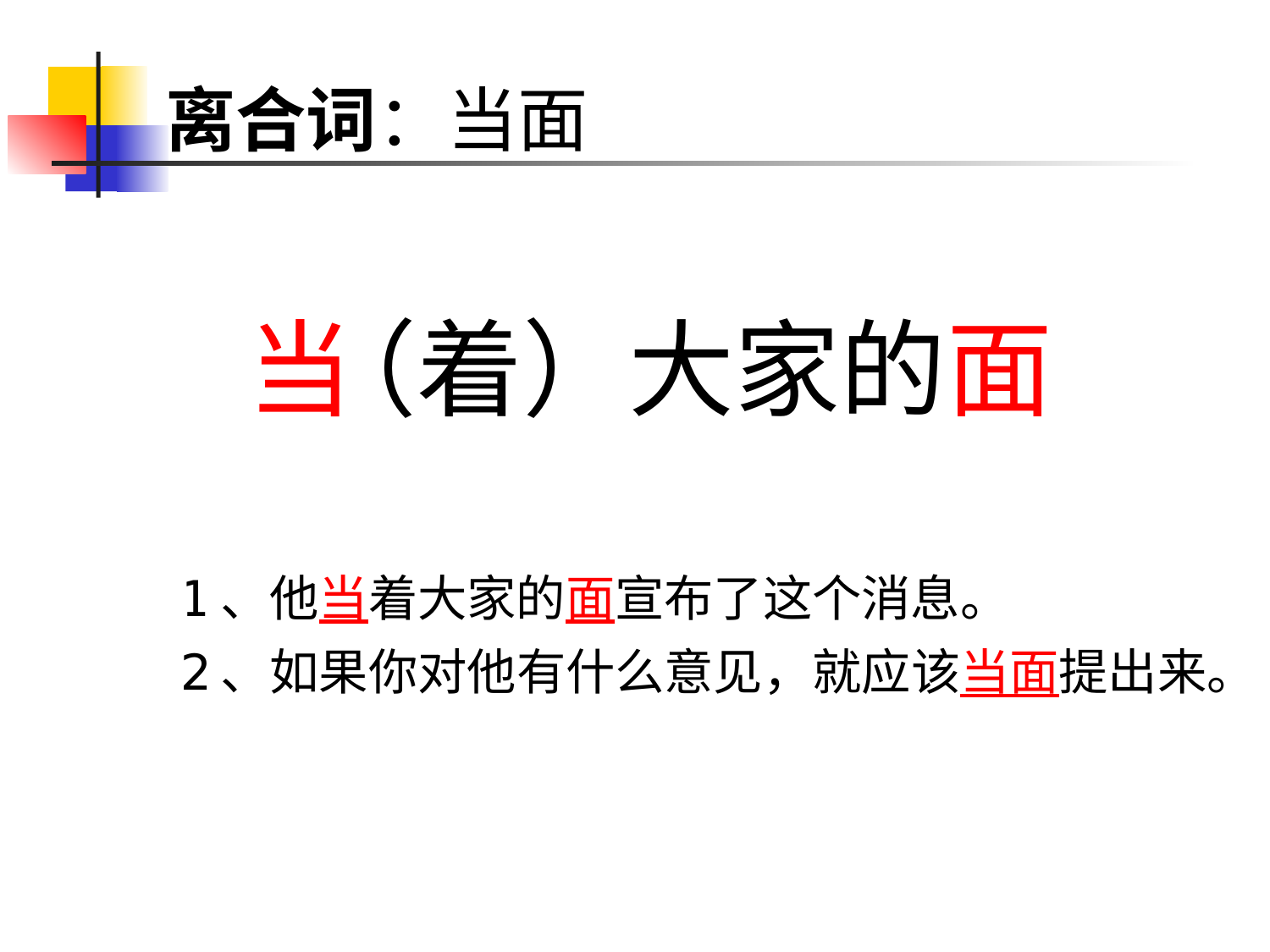

# 离合词：当面
当
（着）大家的
面
1、他当着大家的面宣布了这个消息。
2、如果你对他有什么意见，就应该当面提出来。